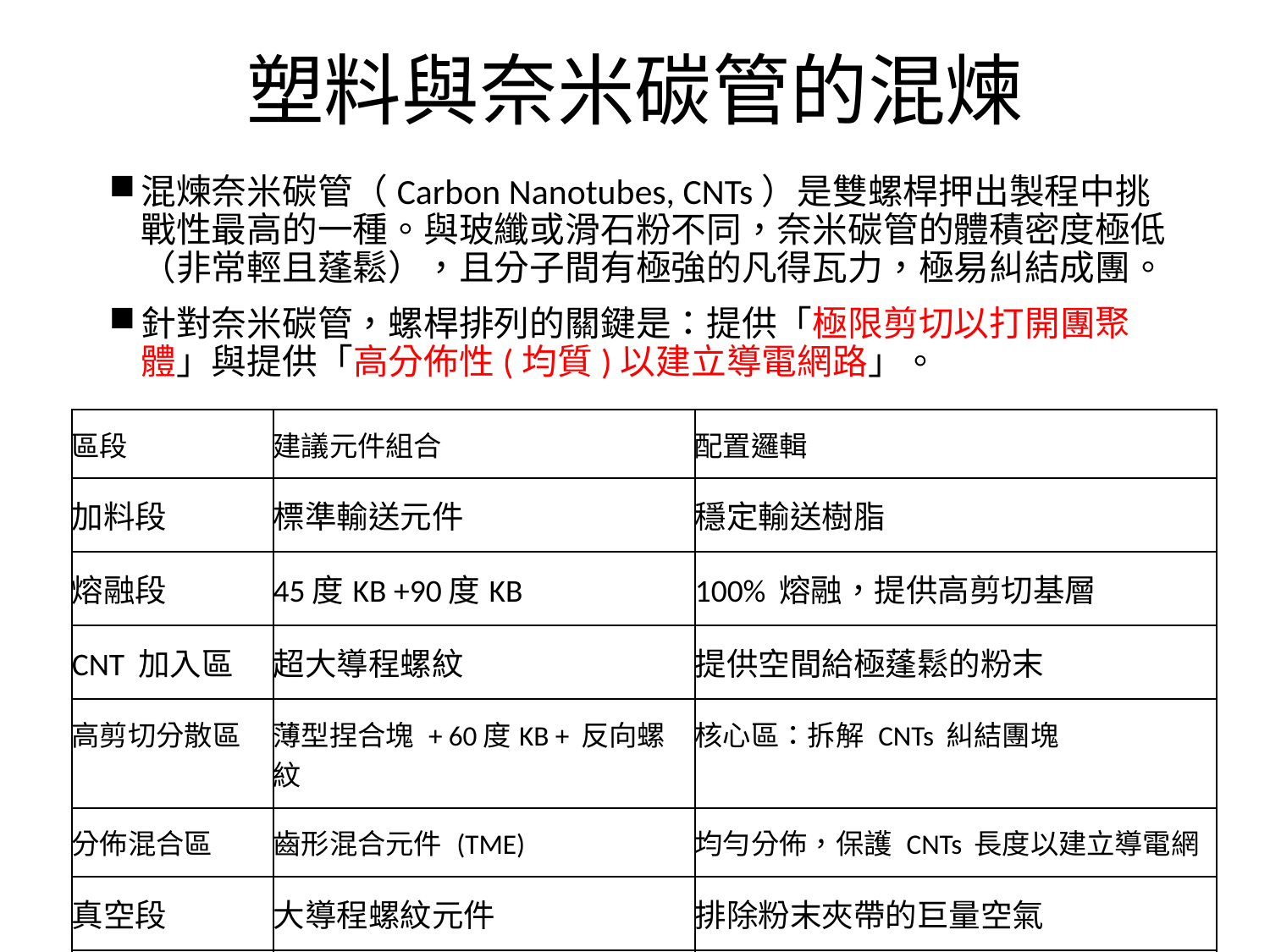

# 塑料與奈米碳管的混煉
混煉奈米碳管（Carbon Nanotubes, CNTs）是雙螺桿押出製程中挑戰性最高的一種。與玻纖或滑石粉不同，奈米碳管的體積密度極低（非常輕且蓬鬆），且分子間有極強的凡得瓦力，極易糾結成團。
針對奈米碳管，螺桿排列的關鍵是：提供「極限剪切以打開團聚體」與提供「高分佈性(均質)以建立導電網路」。
| 區段 | 建議元件組合 | 配置邏輯 |
| --- | --- | --- |
| 加料段 | 標準輸送元件 | 穩定輸送樹脂 |
| 熔融段 | 45度KB +90度KB | 100% 熔融，提供高剪切基層 |
| CNT 加入區 | 超大導程螺紋 | 提供空間給極蓬鬆的粉末 |
| 高剪切分散區 | 薄型捏合塊 + 60度KB + 反向螺紋 | 核心區：拆解 CNTs 糾結團塊 |
| 分佈混合區 | 齒形混合元件 (TME) | 均勻分佈，保護 CNTs 長度以建立導電網 |
| 真空段 | 大導程螺紋元件 | 排除粉末夾帶的巨量空氣 |
| 擠出段 | 小導程螺紋 | 增壓，確保出料細密 |